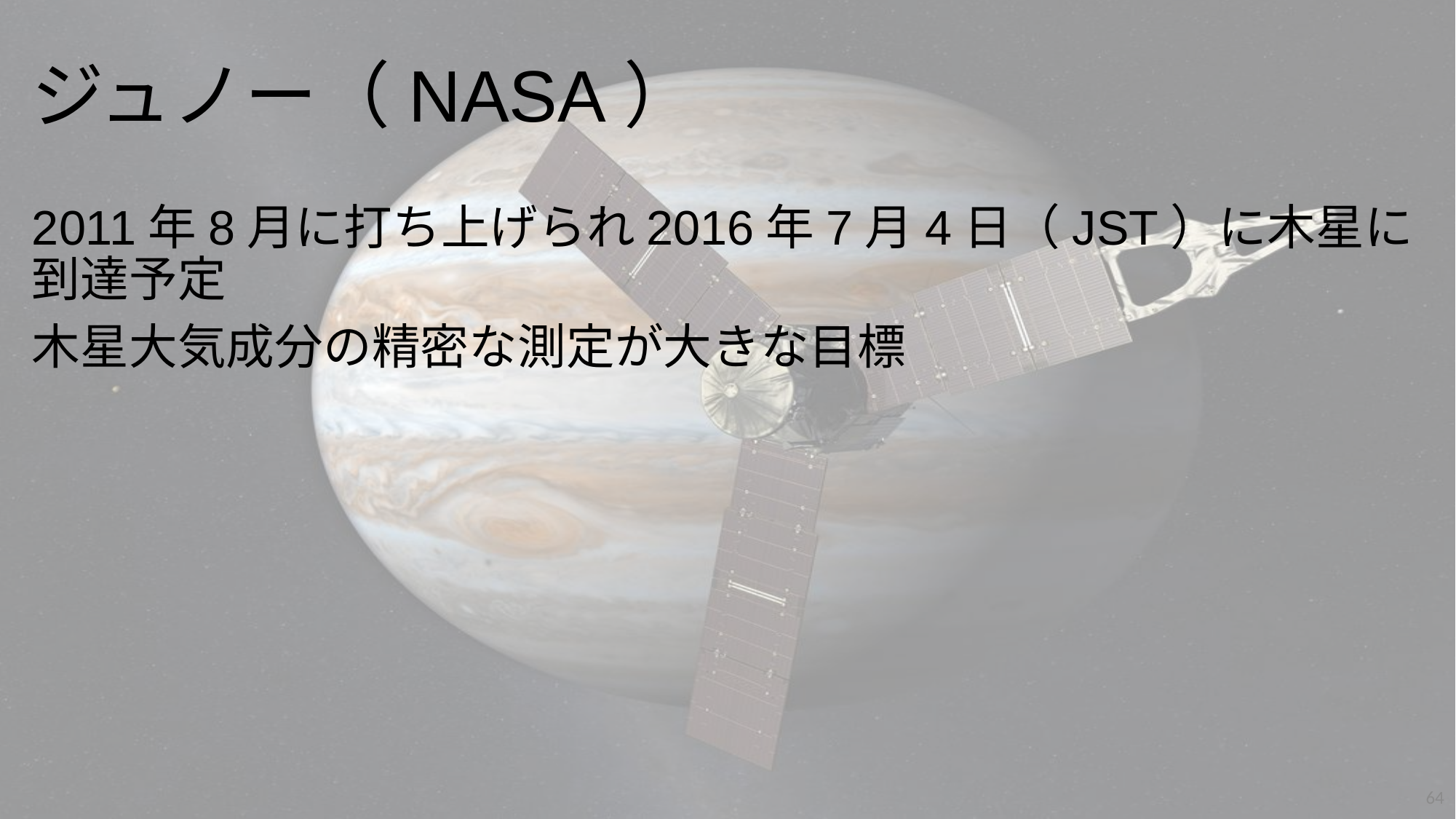

# ジュノー（NASA）
2011年8月に打ち上げられ2016年7月4日（JST）に木星に到達予定
木星大気成分の精密な測定が大きな目標

64